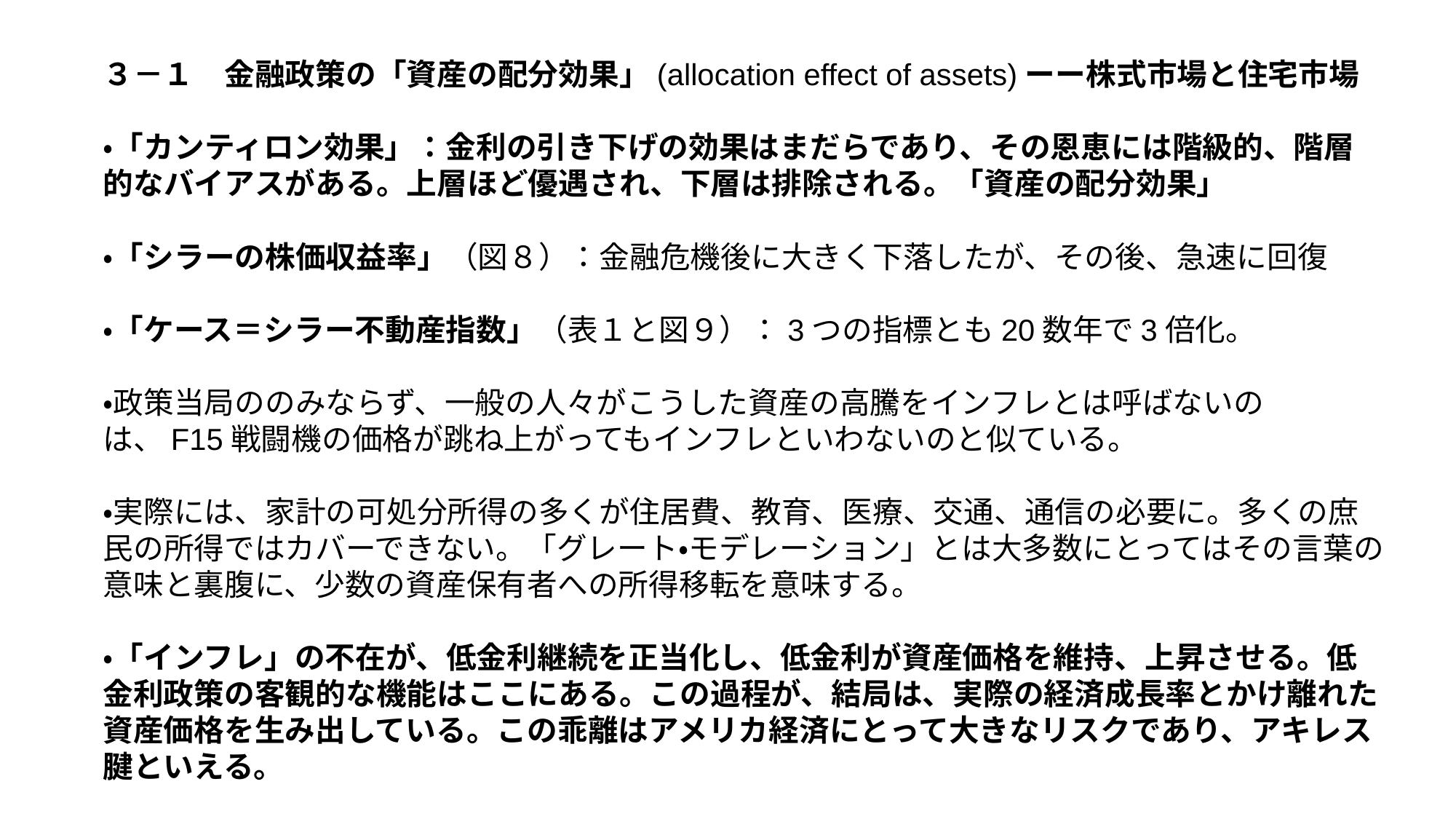

# ３－１　金融政策の「資産の配分効果」(allocation effect of assets)ーー株式市場と住宅市場 ・「カンティロン効果」：金利の引き下げの効果はまだらであり、その恩恵には階級的、階層的なバイアスがある。上層ほど優遇され、下層は排除される。「資産の配分効果」 ・「シラーの株価収益率」（図８）：金融危機後に大きく下落したが、その後、急速に回復 ・「ケース＝シラー不動産指数」（表１と図９）：3つの指標とも20数年で3倍化。 ・政策当局ののみならず、一般の人々がこうした資産の高騰をインフレとは呼ばないのは、F15戦闘機の価格が跳ね上がってもインフレといわないのと似ている。 ・実際には、家計の可処分所得の多くが住居費、教育、医療、交通、通信の必要に。多くの庶民の所得ではカバーできない。「グレート・モデレーション」とは大多数にとってはその言葉の意味と裏腹に、少数の資産保有者への所得移転を意味する。 ・「インフレ」の不在が、低金利継続を正当化し、低金利が資産価格を維持、上昇させる。低金利政策の客観的な機能はここにある。この過程が、結局は、実際の経済成長率とかけ離れた資産価格を生み出している。この乖離はアメリカ経済にとって大きなリスクであり、アキレス腱といえる。